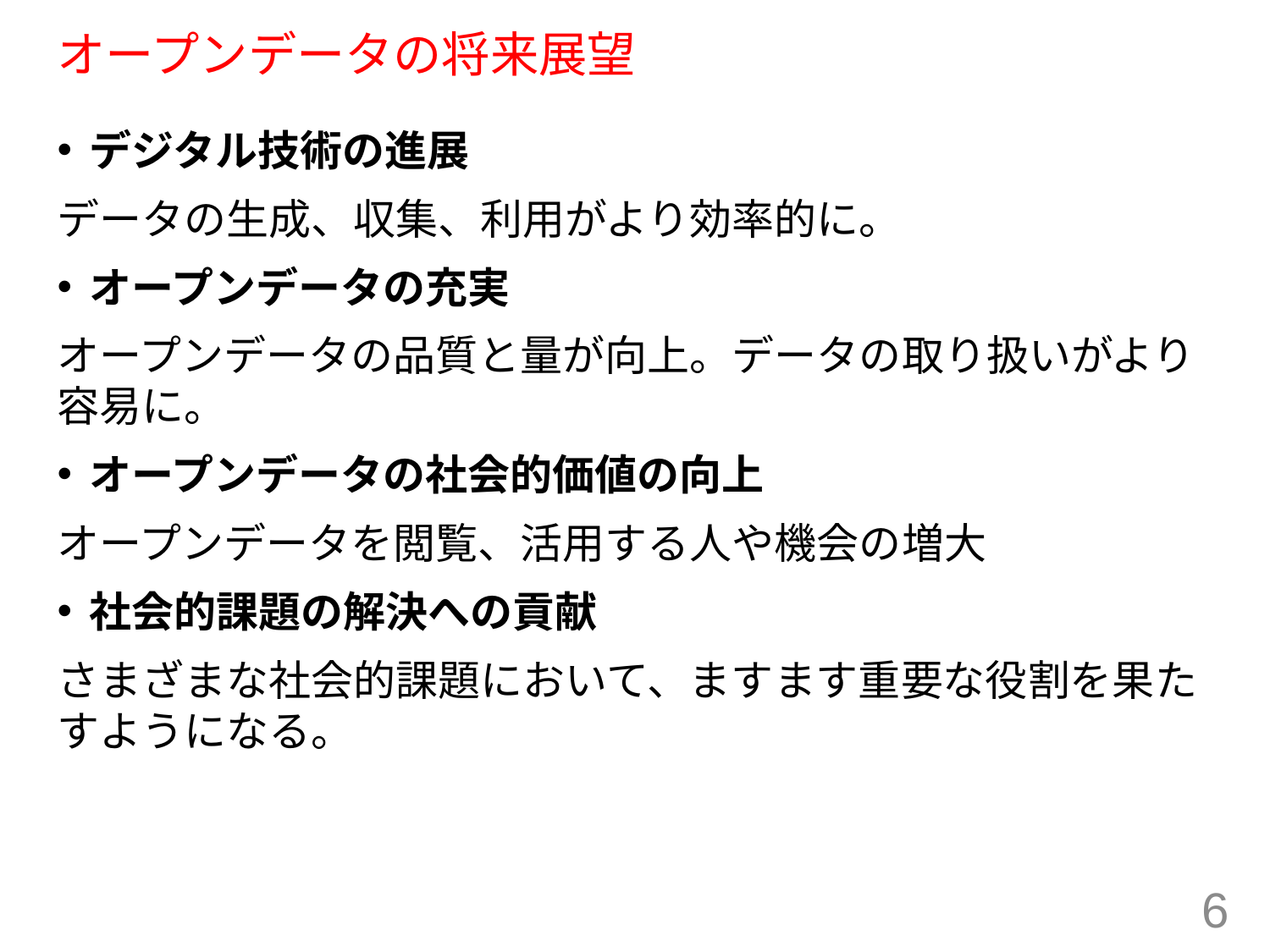

# オープンデータの将来展望
デジタル技術の進展
データの生成、収集、利用がより効率的に。
オープンデータの充実
オープンデータの品質と量が向上。データの取り扱いがより容易に。
オープンデータの社会的価値の向上
オープンデータを閲覧、活用する人や機会の増大
社会的課題の解決への貢献
さまざまな社会的課題において、ますます重要な役割を果たすようになる。
6